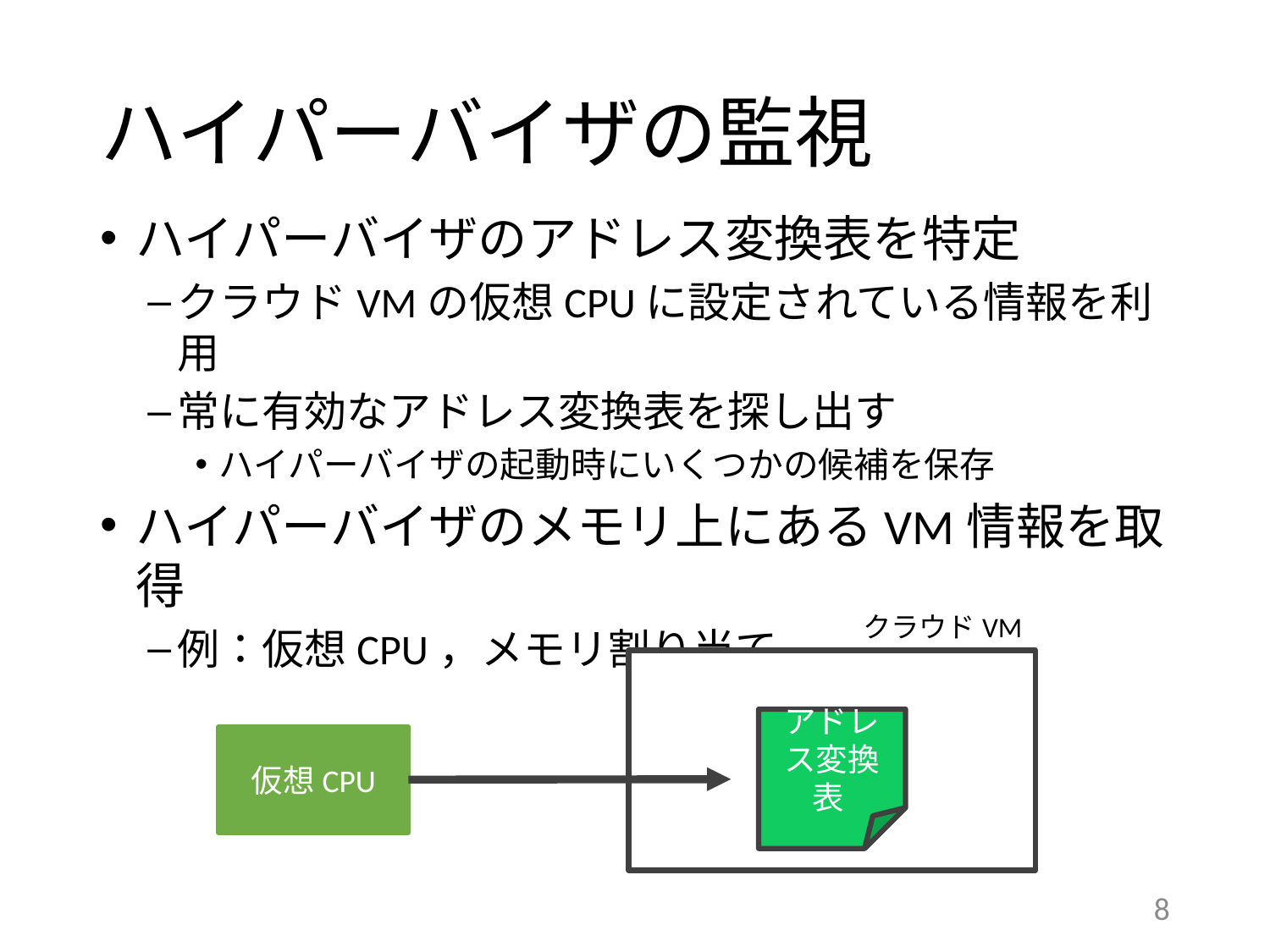

# ハイパーバイザの監視
ハイパーバイザのアドレス変換表を特定
クラウドVMの仮想CPUに設定されている情報を利用
常に有効なアドレス変換表を探し出す
ハイパーバイザの起動時にいくつかの候補を保存
ハイパーバイザのメモリ上にあるVM情報を取得
例：仮想CPU，メモリ割り当て
クラウドVM

アドレス変換表
仮想CPU
8